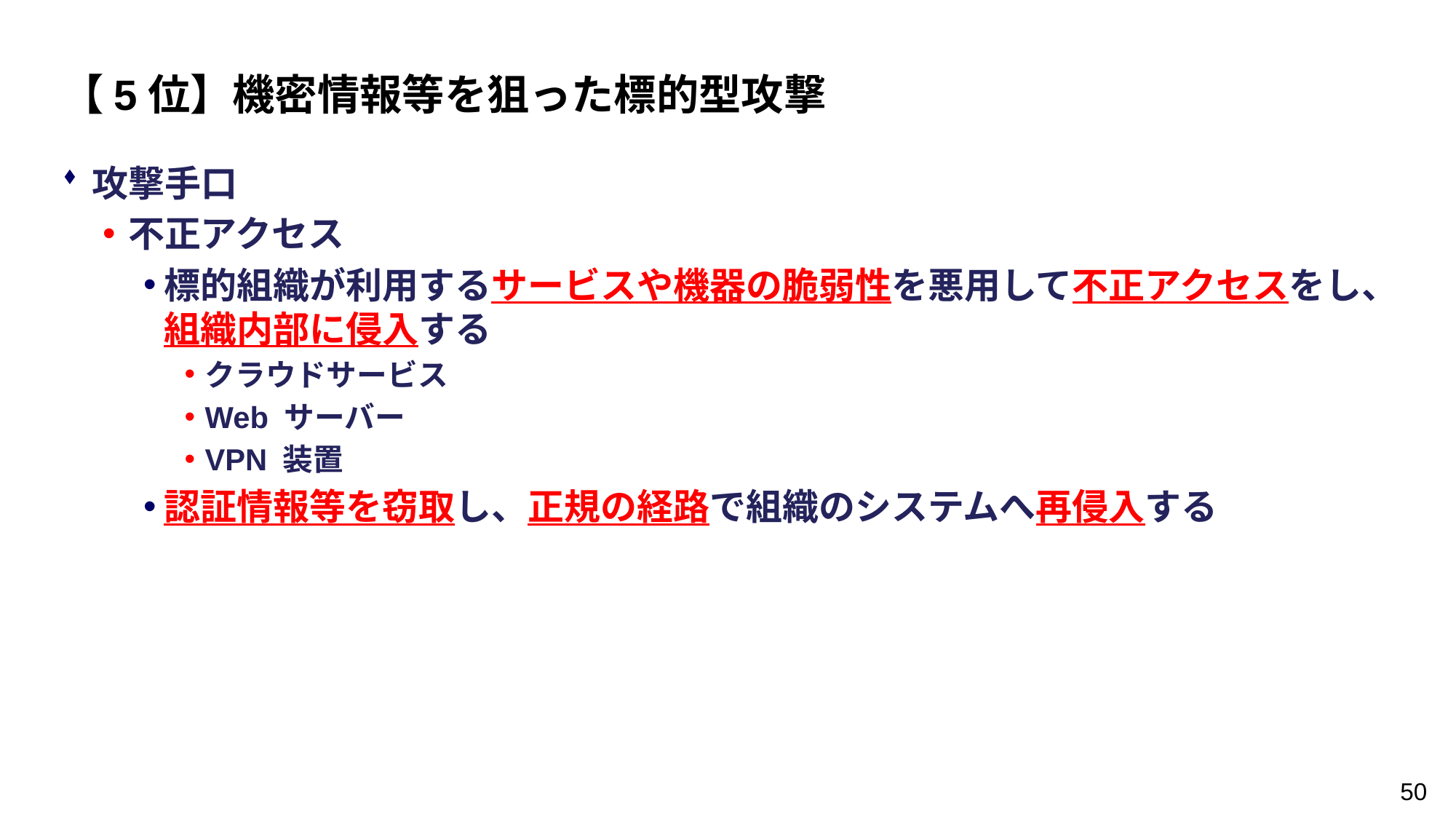

【5位】機密情報等を狙った標的型攻撃
攻撃手口
不正アクセス
標的組織が利用するサービスや機器の脆弱性を悪用して不正アクセスをし、組織内部に侵入する
クラウドサービス
Web サーバー
VPN 装置
認証情報等を窃取し、正規の経路で組織のシステムへ再侵入する

50